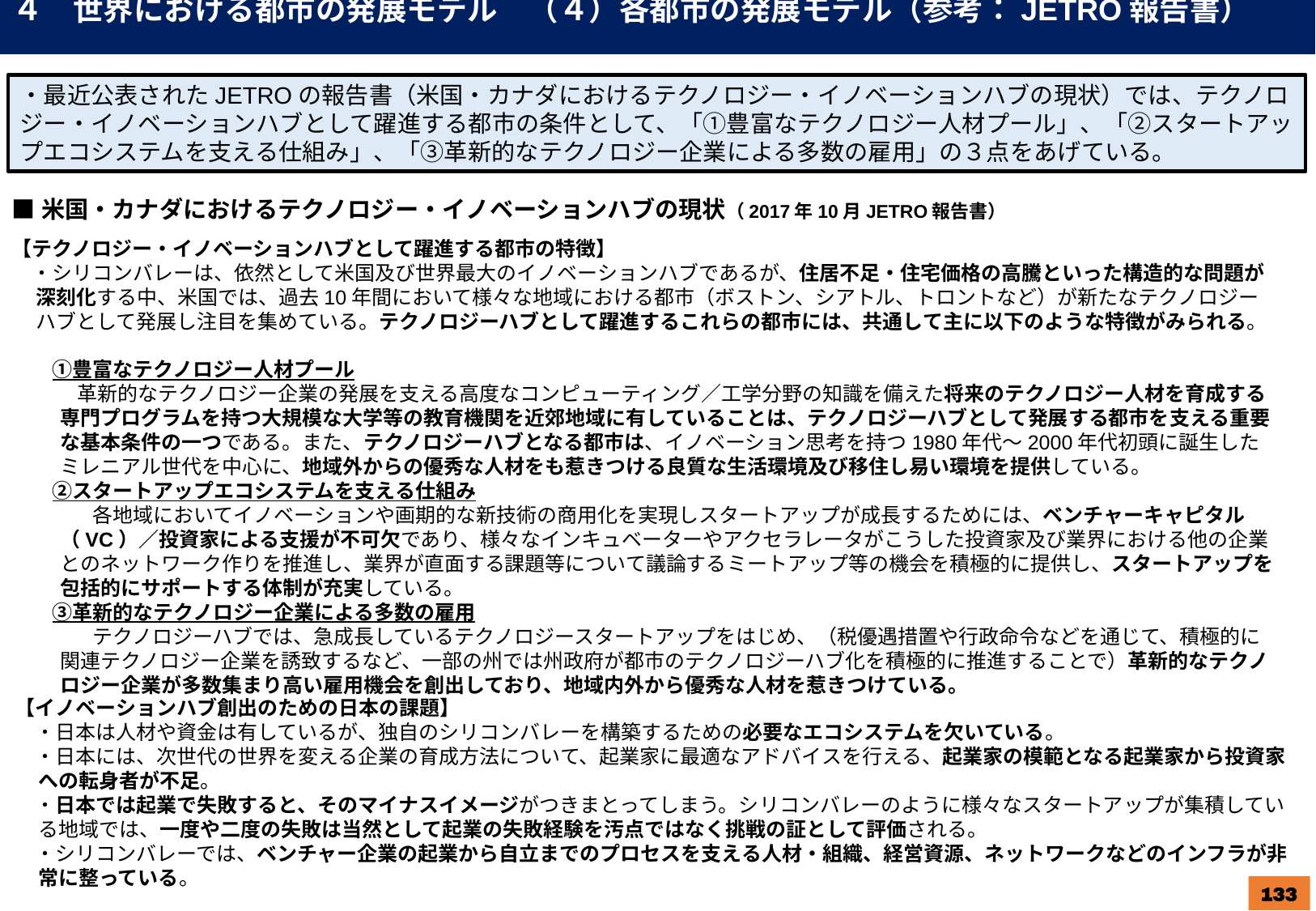

４　世界における都市の発展モデル　（４）各都市の発展モデル（参考：JETRO報告書）
・最近公表されたJETROの報告書（米国・カナダにおけるテクノロジー・イノベーションハブの現状）では、テクノロジー・イノベーションハブとして躍進する都市の条件として、「①豊富なテクノロジー人材プール」、「②スタートアップエコシステムを支える仕組み」、「③革新的なテクノロジー企業による多数の雇用」の３点をあげている。
■米国・カナダにおけるテクノロジー・イノベーションハブの現状（2017年10月JETRO報告書）
【テクノロジー・イノベーションハブとして躍進する都市の特徴】
　・シリコンバレーは、依然として米国及び世界最大のイノベーションハブであるが、住居不足・住宅価格の高騰といった構造的な問題が深刻化する中、米国では、過去10年間において様々な地域における都市（ボストン、シアトル、トロントなど）が新たなテクノロジーハブとして発展し注目を集めている。テクノロジーハブとして躍進するこれらの都市には、共通して主に以下のような特徴がみられる。

　　①豊富なテクノロジー人材プール
　　　 革新的なテクノロジー企業の発展を支える高度なコンピューティング／工学分野の知識を備えた将来のテクノロジー人材を育成する専門プログラムを持つ大規模な大学等の教育機関を近郊地域に有していることは、テクノロジーハブとして発展する都市を支える重要な基本条件の一つである。また、テクノロジーハブとなる都市は、イノベーション思考を持つ1980年代～2000年代初頭に誕生したミレニアル世代を中心に、地域外からの優秀な人材をも惹きつける良質な生活環境及び移住し易い環境を提供している。
　　②スタートアップエコシステムを支える仕組み
　　　　各地域においてイノベーションや画期的な新技術の商用化を実現しスタートアップが成長するためには、ベンチャーキャピタル（VC）／投資家による支援が不可欠であり、様々なインキュベーターやアクセラレータがこうした投資家及び業界における他の企業とのネットワーク作りを推進し、業界が直面する課題等について議論するミートアップ等の機会を積極的に提供し、スタートアップを包括的にサポートする体制が充実している。
　　③革新的なテクノロジー企業による多数の雇用
　　　　テクノロジーハブでは、急成長しているテクノロジースタートアップをはじめ、（税優遇措置や行政命令などを通じて、積極的に関連テクノロジー企業を誘致するなど、一部の州では州政府が都市のテクノロジーハブ化を積極的に推進することで）革新的なテクノロジー企業が多数集まり高い雇用機会を創出しており、地域内外から優秀な人材を惹きつけている。

【イノベーションハブ創出のための日本の課題】
　・日本は人材や資金は有しているが、独自のシリコンバレーを構築するための必要なエコシステムを欠いている。
　・日本には、次世代の世界を変える企業の育成方法について、起業家に最適なアドバイスを行える、起業家の模範となる起業家から投資家への転身者が不足。
　・日本では起業で失敗すると、そのマイナスイメージがつきまとってしまう。シリコンバレーのように様々なスタートアップが集積している地域では、一度や二度の失敗は当然として起業の失敗経験を汚点ではなく挑戦の証として評価される。
　・シリコンバレーでは、ベンチャー企業の起業から自立までのプロセスを支える人材・組織、経営資源、ネットワークなどのインフラが非常に整っている。
133